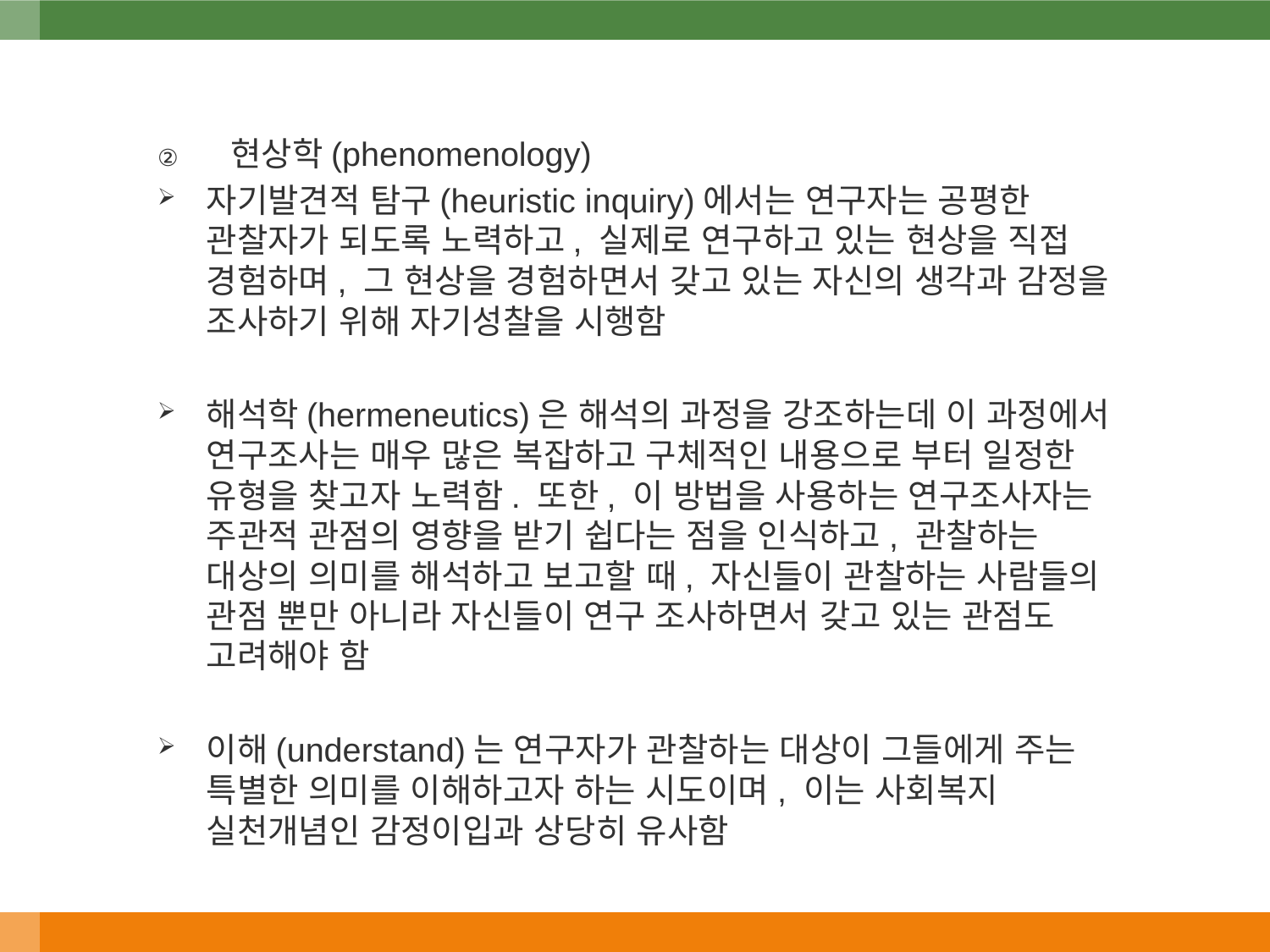

현상학(phenomenology)
자기발견적 탐구(heuristic inquiry)에서는 연구자는 공평한 관찰자가 되도록 노력하고, 실제로 연구하고 있는 현상을 직접 경험하며, 그 현상을 경험하면서 갖고 있는 자신의 생각과 감정을 조사하기 위해 자기성찰을 시행함

해석학(hermeneutics)은 해석의 과정을 강조하는데 이 과정에서 연구조사는 매우 많은 복잡하고 구체적인 내용으로 부터 일정한 유형을 찾고자 노력함. 또한, 이 방법을 사용하는 연구조사자는 주관적 관점의 영향을 받기 쉽다는 점을 인식하고, 관찰하는 대상의 의미를 해석하고 보고할 때, 자신들이 관찰하는 사람들의 관점 뿐만 아니라 자신들이 연구 조사하면서 갖고 있는 관점도 고려해야 함

이해(understand)는 연구자가 관찰하는 대상이 그들에게 주는 특별한 의미를 이해하고자 하는 시도이며, 이는 사회복지 실천개념인 감정이입과 상당히 유사함